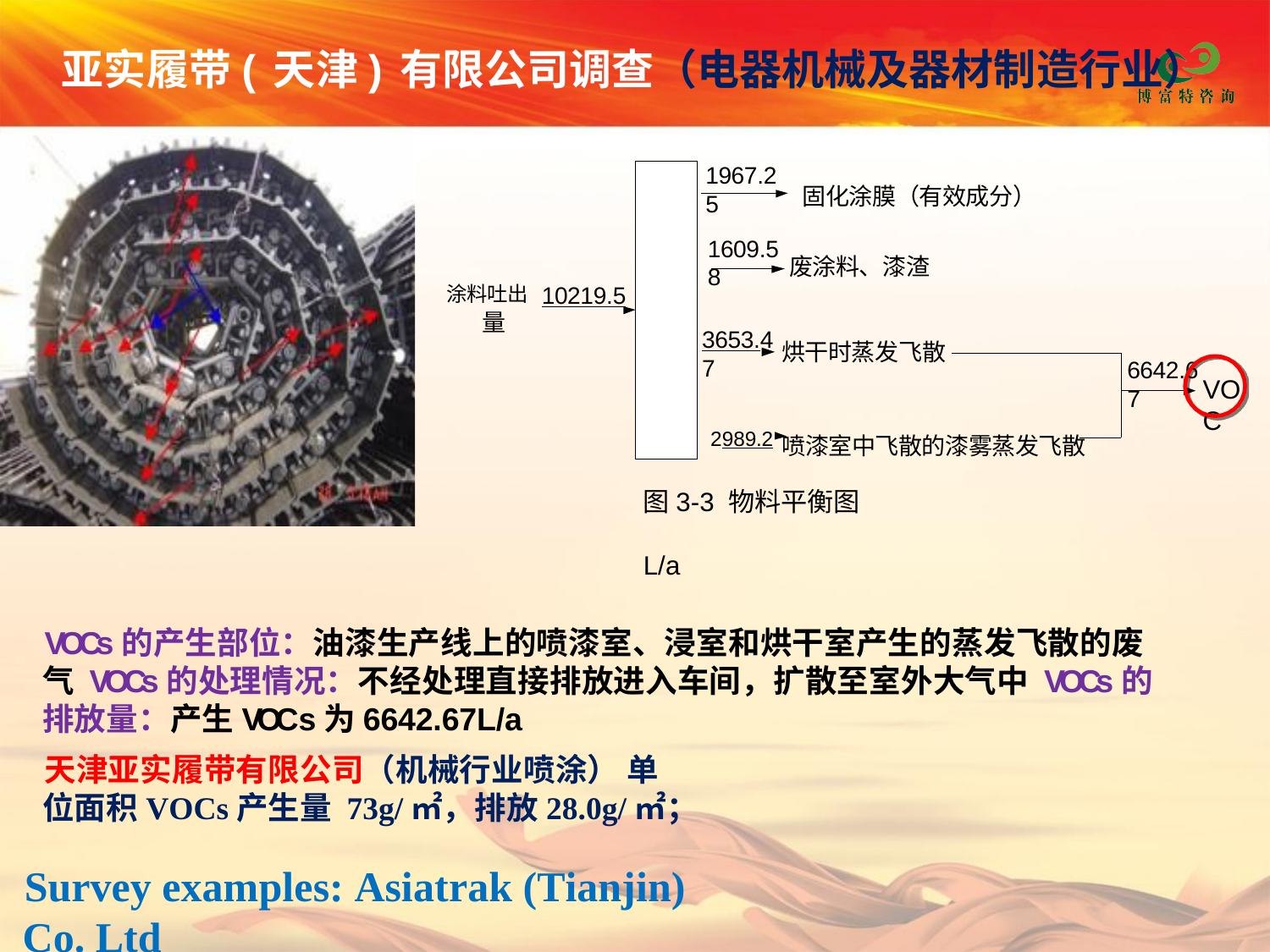

# 亚实履带(天津)有限公司调查（电器机械及器材制造行业）

1967.25

固化涂膜（有效成分）

1609.58
废涂料、漆渣

涂料吐出 10219.5 量

3653.47
烘干时蒸发飞散

6642.67

VOC

2989.2喷漆室中飞散的漆雾蒸发飞散
图3-3 物料平衡图	L/a

VOCs的产生部位：油漆生产线上的喷漆室、浸室和烘干室产生的蒸发飞散的废气 VOCs的处理情况：不经处理直接排放进入车间，扩散至室外大气中 VOCs的排放量：产生VOCs为6642.67L/a
天津亚实履带有限公司（机械行业喷涂） 单位面积VOCs产生量 73g/㎡，排放28.0g/㎡；

Survey examples: Asiatrak (Tianjin) Co. Ltd
(from Electrical machinery and equipment manufacturing industry)